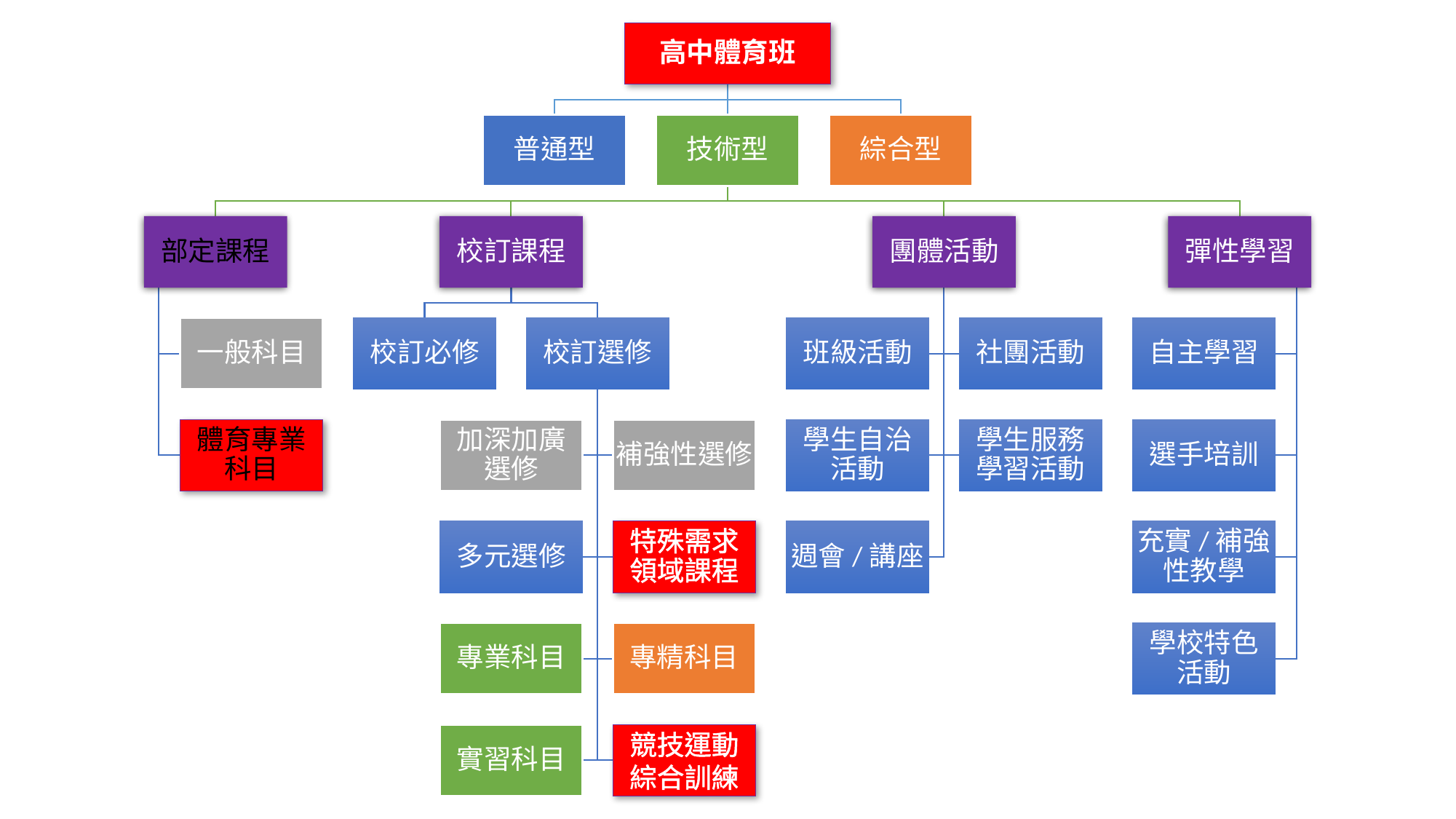

高中體育班
普通型
技術型
部定課程
一般科目
體育專業
科目
校訂課程
校訂必修
校訂選修
加深加廣
選修
補強性選修
多元選修
特殊需求
領域課程
專業科目
專精科目
實習科目
競技運動
綜合訓練
團體活動
班級活動
社團活動
學生自治
活動
學生服務
學習活動
週會/講座
彈性學習
自主學習
選手培訓
充實/補強
性教學
學校特色
活動
綜合型